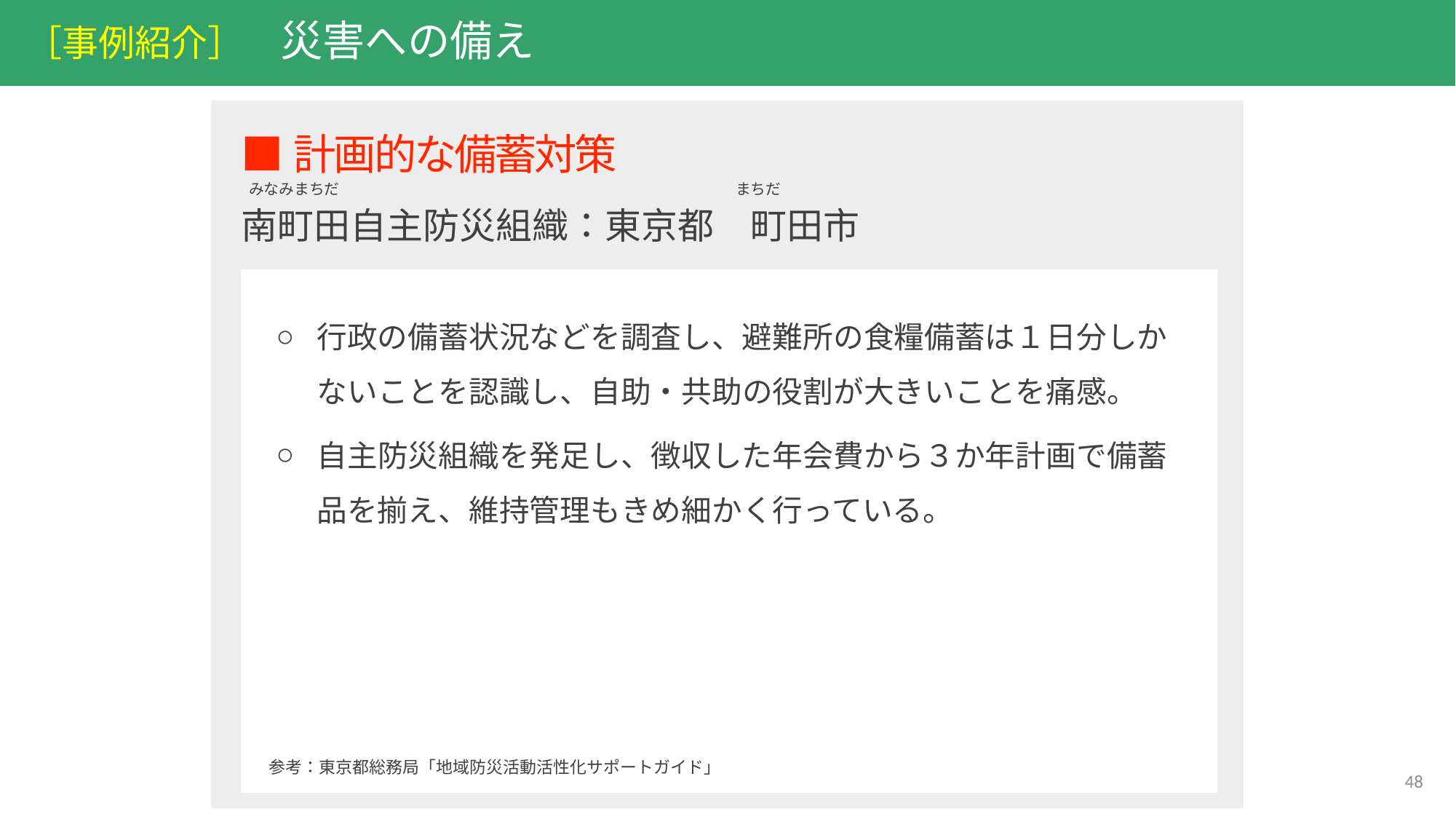

［事例紹介］　災害への備え
■計画的な備蓄対策
南町田自主防災組織：東京都　町田市
みなみまちだ
まちだ

行政の備蓄状況などを調査し、避難所の食糧備蓄は１日分しかないことを認識し、自助・共助の役割が大きいことを痛感。
自主防災組織を発足し、徴収した年会費から３か年計画で備蓄品を揃え、維持管理もきめ細かく行っている。
参考：東京都総務局「地域防災活動活性化サポートガイド」
48